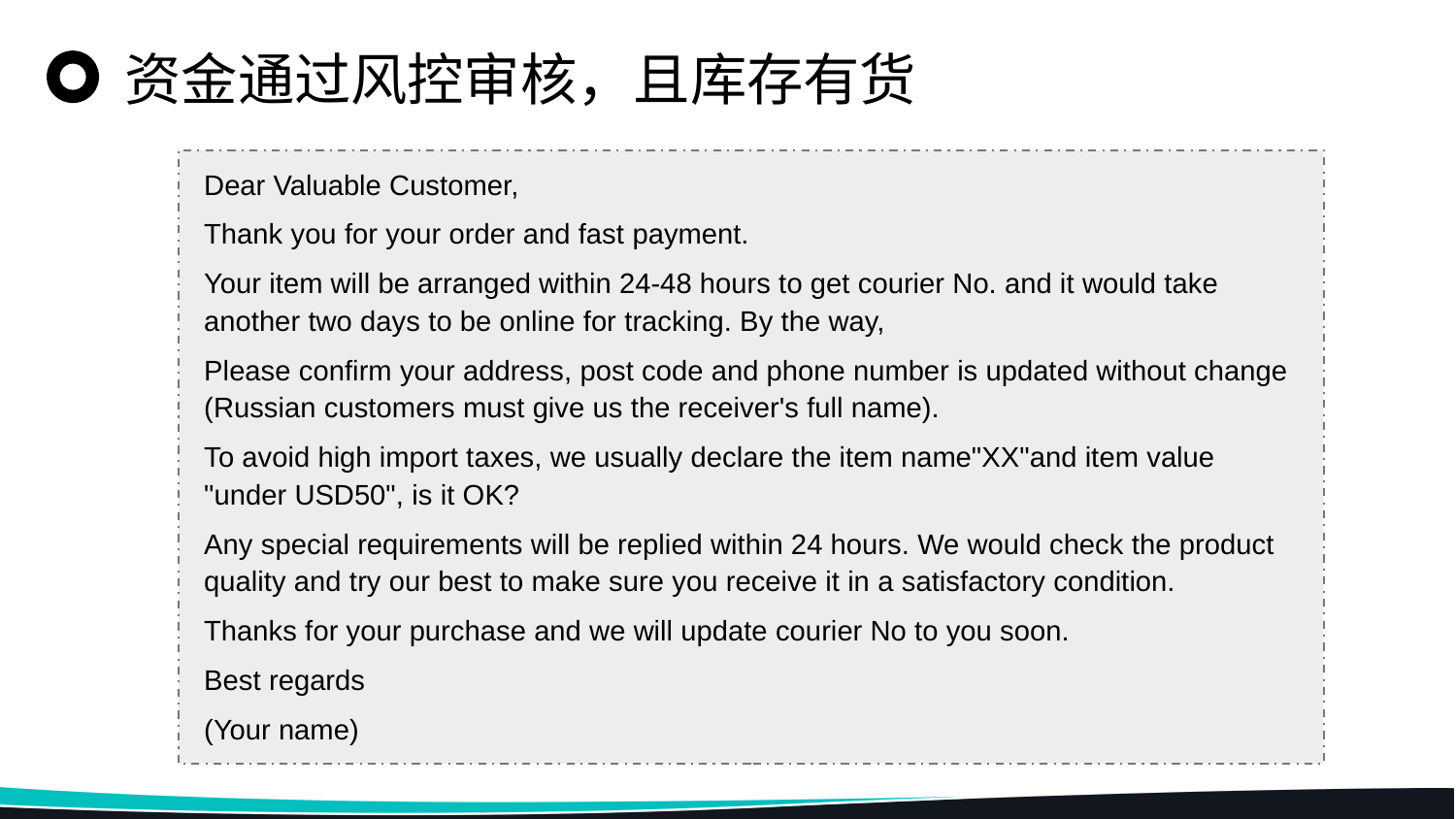

资金通过风控审核，且库存有货

Dear Valuable Customer,
Thank you for your order and fast payment.
Your item will be arranged within 24-48 hours to get courier No. and it would take another two days to be online for tracking. By the way,
Please confirm your address, post code and phone number is updated without change (Russian customers must give us the receiver's full name).
To avoid high import taxes, we usually declare the item name"XX"and item value "under USD50", is it OK?
Any special requirements will be replied within 24 hours. We would check the product quality and try our best to make sure you receive it in a satisfactory condition.
Thanks for your purchase and we will update courier No to you soon.
Best regards
(Your name)